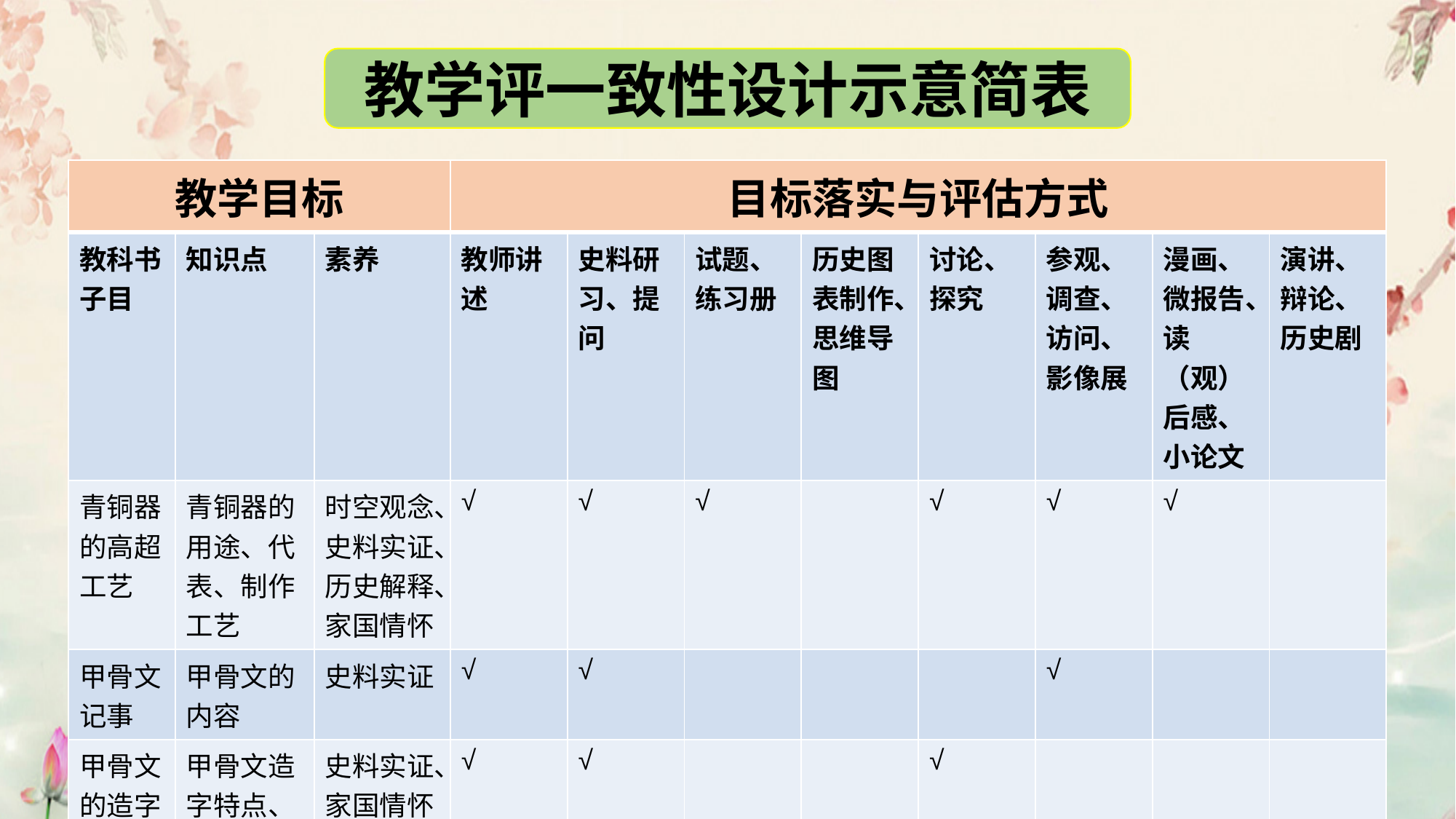

教学评一致性设计示意简表
| 教学目标 |  |  | 目标落实与评估方式 |  |  |  |  |  |  |  |
| --- | --- | --- | --- | --- | --- | --- | --- | --- | --- | --- |
| 教科书子目 | 知识点 | 素养 | 教师讲述 | 史料研习、提问 | 试题、练习册 | 历史图表制作、思维导图 | 讨论、探究 | 参观、调查、访问、影像展 | 漫画、微报告、读（观）后感、小论文 | 演讲、辩论、历史剧 |
| 青铜器的高超工艺 | 青铜器的用途、代表、制作工艺 | 时空观念、史料实证、历史解释、家国情怀 | √ | √ | √ |  | √ | √ | √ |  |
| 甲骨文记事 | 甲骨文的内容 | 史料实证 | √ | √ |  |  |  | √ |  |  |
| 甲骨文的造字特点 | 甲骨文造字特点、意义 | 史料实证、家国情怀 | √ | √ |  |  | √ |  |  |  |